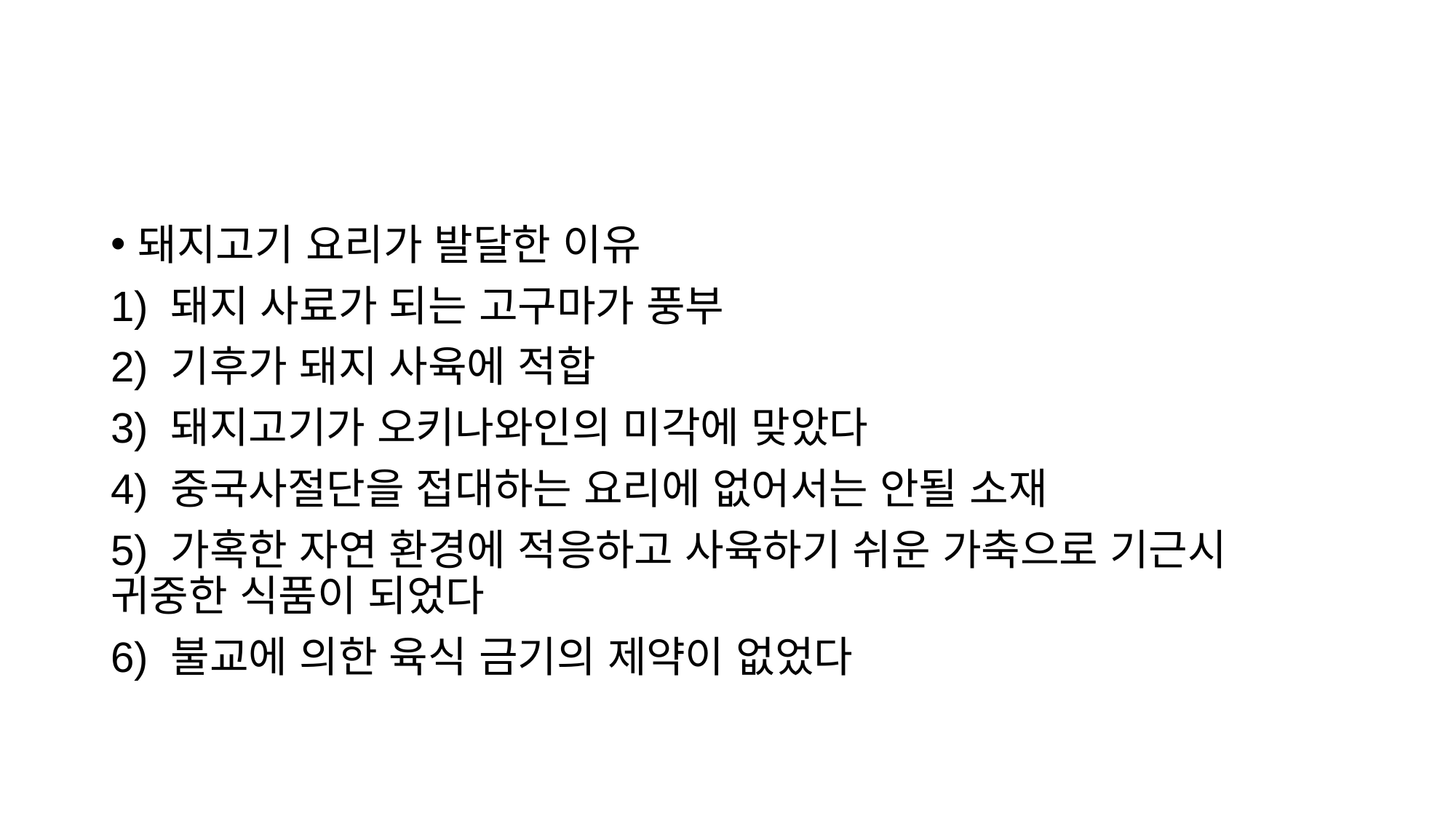

#
돼지고기 요리가 발달한 이유
1) 돼지 사료가 되는 고구마가 풍부
2) 기후가 돼지 사육에 적합
3) 돼지고기가 오키나와인의 미각에 맞았다
4) 중국사절단을 접대하는 요리에 없어서는 안될 소재
5) 가혹한 자연 환경에 적응하고 사육하기 쉬운 가축으로 기근시 귀중한 식품이 되었다
6) 불교에 의한 육식 금기의 제약이 없었다